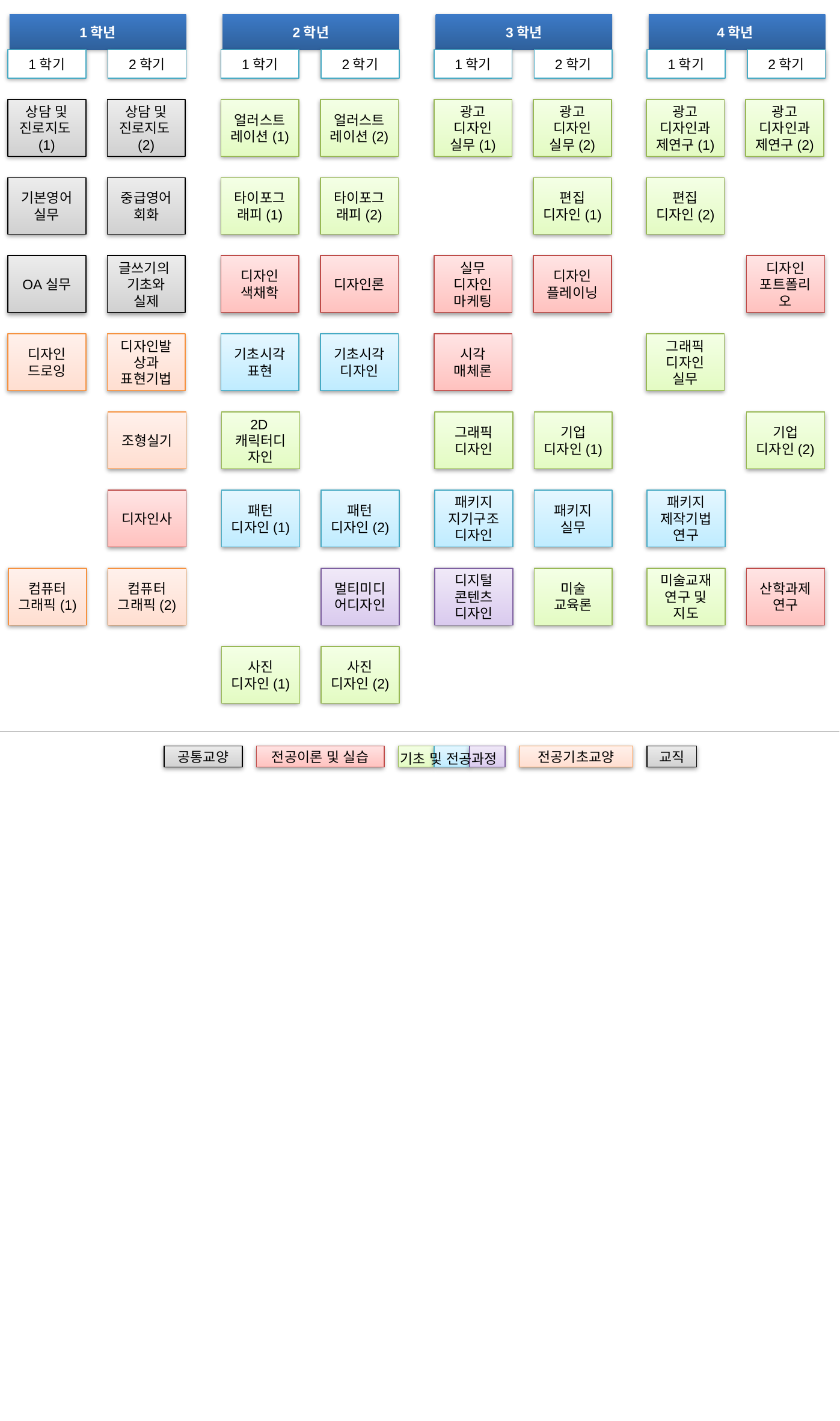

1학년
2학년
3학년
4학년
1학기
2학기
1학기
2학기
1학기
2학기
1학기
2학기
상담 및 진로지도(1)
상담 및 진로지도(2)
얼러스트레이션(1)
얼러스트레이션(2)
광고
디자인
실무(1)
광고
디자인
실무(2)
광고
디자인과제연구(1)
광고
디자인과제연구(2)
기본영어실무
중급영어회화
타이포그래피(1)
타이포그래피(2)
편집
디자인(1)
편집
디자인(2)
OA실무
글쓰기의
기초와
실제
디자인
색채학
디자인론
실무
디자인
마케팅
디자인
플레이닝
디자인 포트폴리오
디자인
드로잉
디자인발상과 표현기법
기초시각표현
기초시각
디자인
시각
매체론
그래픽
디자인
실무
조형실기
2D캐릭터디자인
그래픽
디자인
기업
디자인(1)
기업
디자인(2)
디자인사
패턴
디자인(1)
패턴
디자인(2)
패키지
지기구조디자인
패키지
실무
패키지
제작기법
연구
컴퓨터
그래픽(1)
컴퓨터
그래픽(2)
멀티미디어디자인
디지털
콘텐츠
디자인
미술
교육론
미술교재연구 및 지도
산학과제연구
사진
디자인(1)
사진
디자인(2)
공통교양
전공이론 및 실습
기초 및 전공과정

전공기초교양
교직